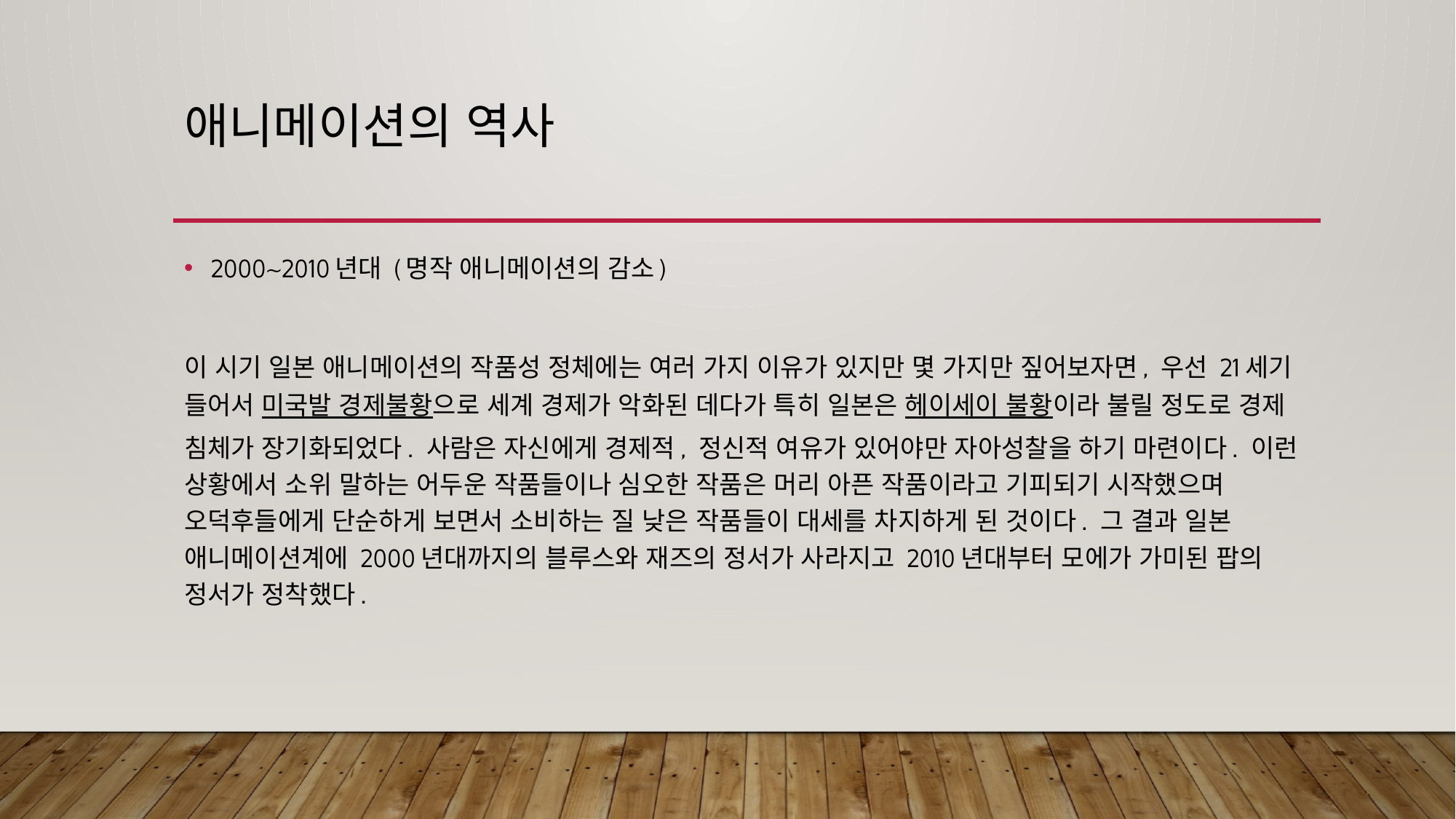

# 애니메이션의 역사
2000~2010년대 (명작 애니메이션의 감소)

이 시기 일본 애니메이션의 작품성 정체에는 여러 가지 이유가 있지만 몇 가지만 짚어보자면, 우선 21세기 들어서 미국발 경제불황으로 세계 경제가 악화된 데다가 특히 일본은 헤이세이 불황이라 불릴 정도로 경제 침체가 장기화되었다. 사람은 자신에게 경제적, 정신적 여유가 있어야만 자아성찰을 하기 마련이다. 이런 상황에서 소위 말하는 어두운 작품들이나 심오한 작품은 머리 아픈 작품이라고 기피되기 시작했으며 오덕후들에게 단순하게 보면서 소비하는 질 낮은 작품들이 대세를 차지하게 된 것이다. 그 결과 일본 애니메이션계에 2000년대까지의 블루스와 재즈의 정서가 사라지고 2010년대부터 모에가 가미된 팝의 정서가 정착했다.